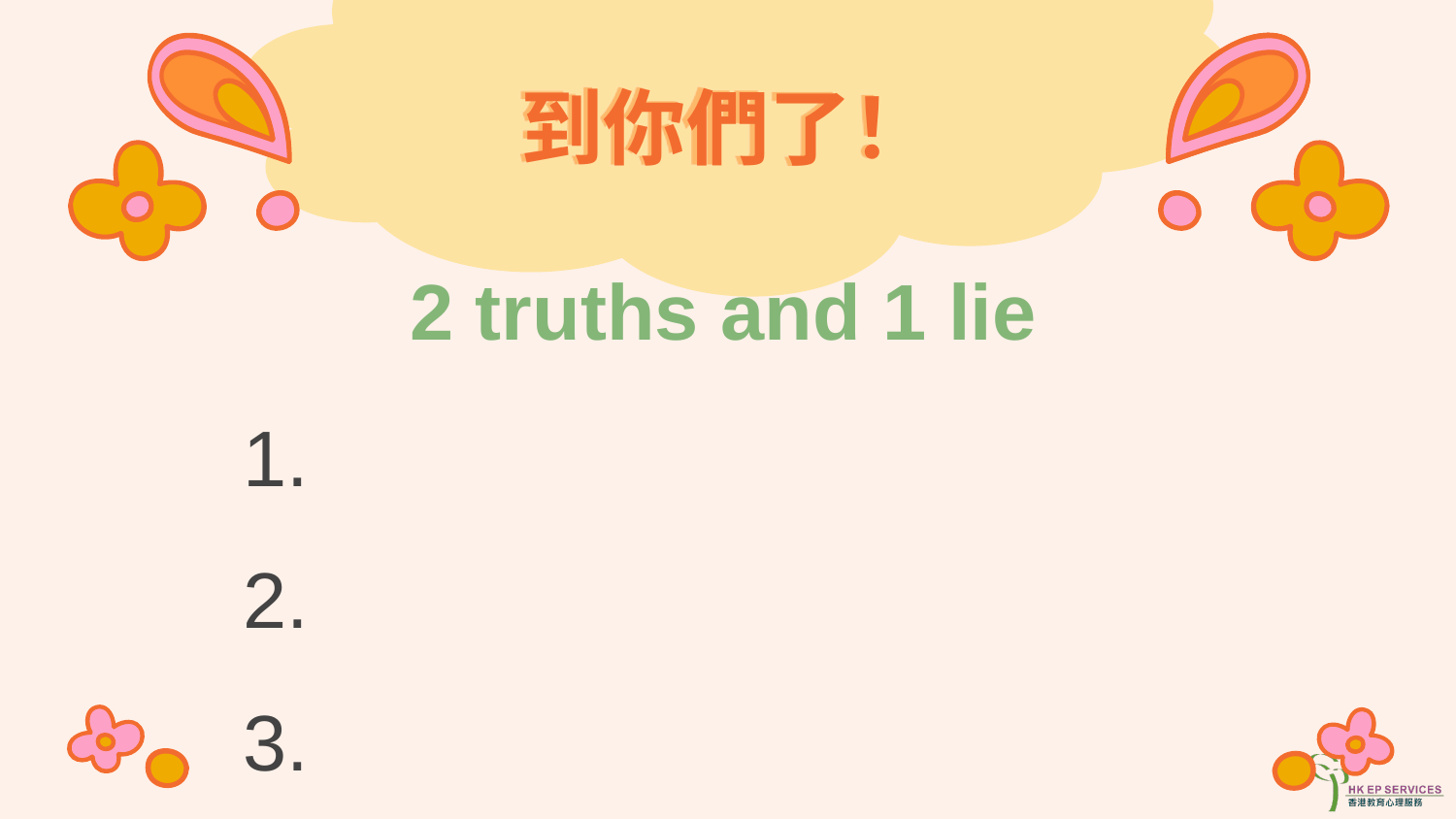

# 到你們了！
2 truths and 1 lie
1.
2.
3.